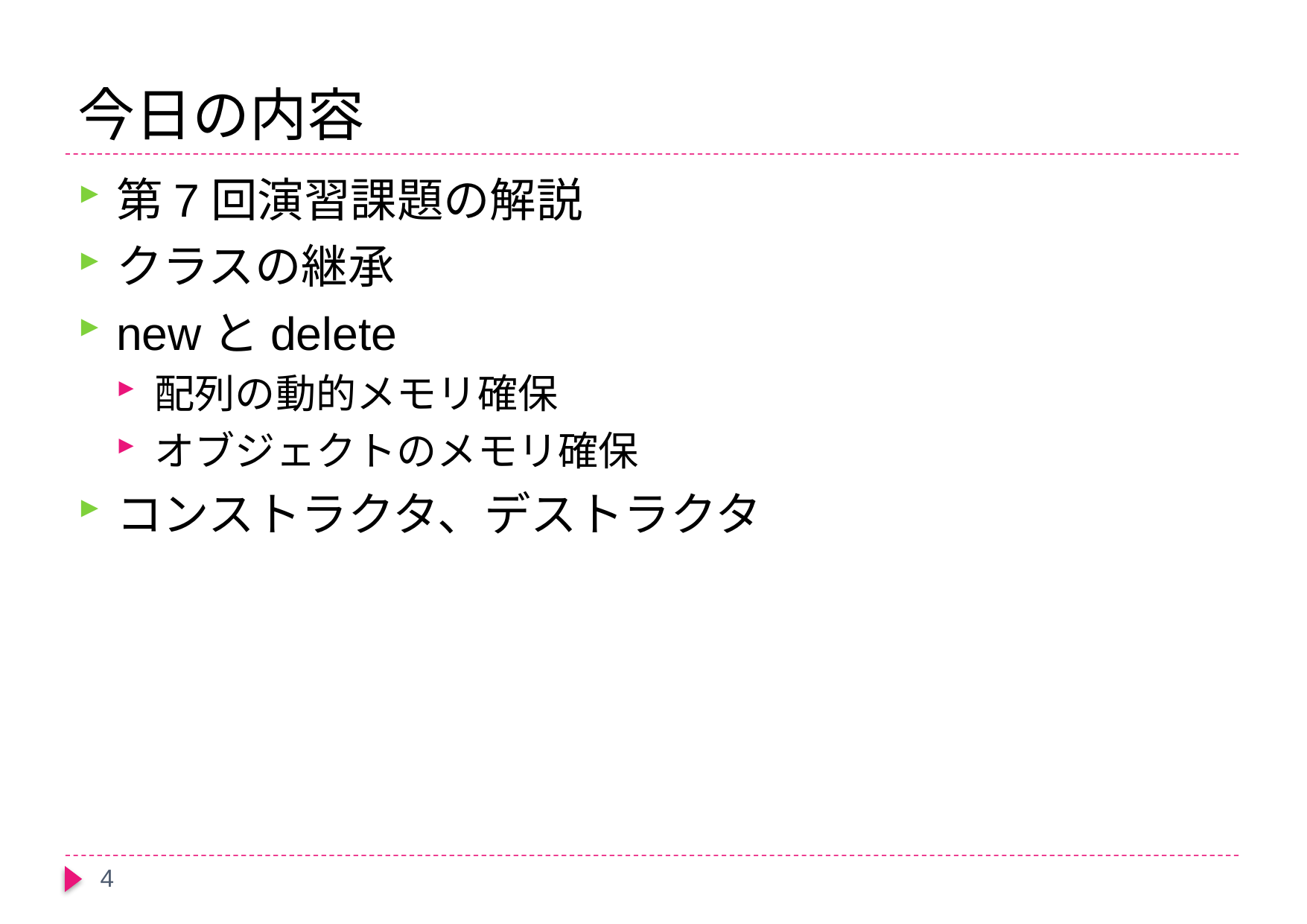

# 今日の内容
第7回演習課題の解説
クラスの継承
newとdelete
配列の動的メモリ確保
オブジェクトのメモリ確保
コンストラクタ、デストラクタ
4